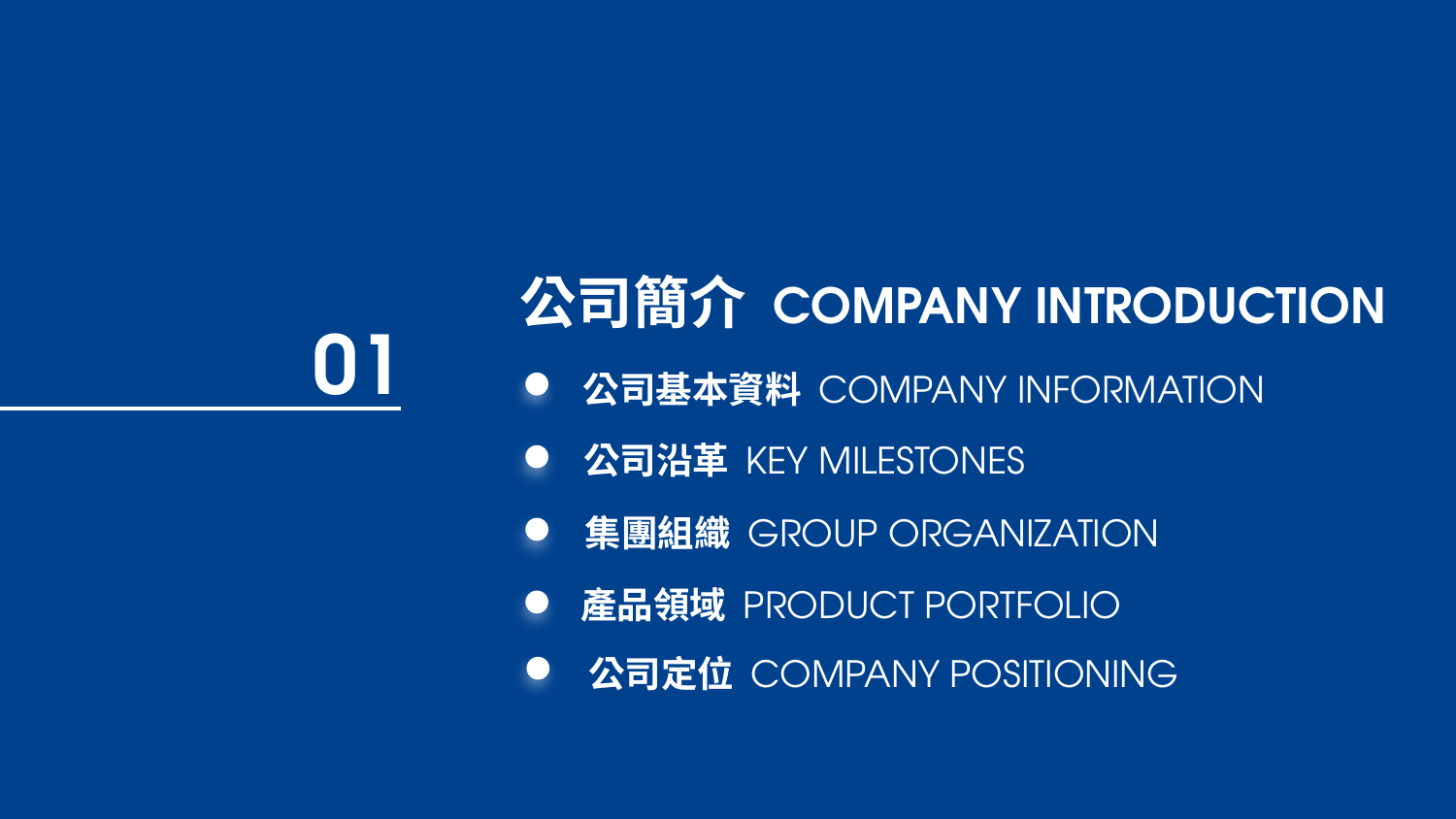

公司簡介 COMPANY INTRODUCTION
01
公司基本資料 COMPANY INFORMATION

公司沿革 KEY MILESTONES

集團組織 GROUP ORGANIZATION

產品領域 PRODUCT PORTFOLIO

公司定位 COMPANY POSITIONING